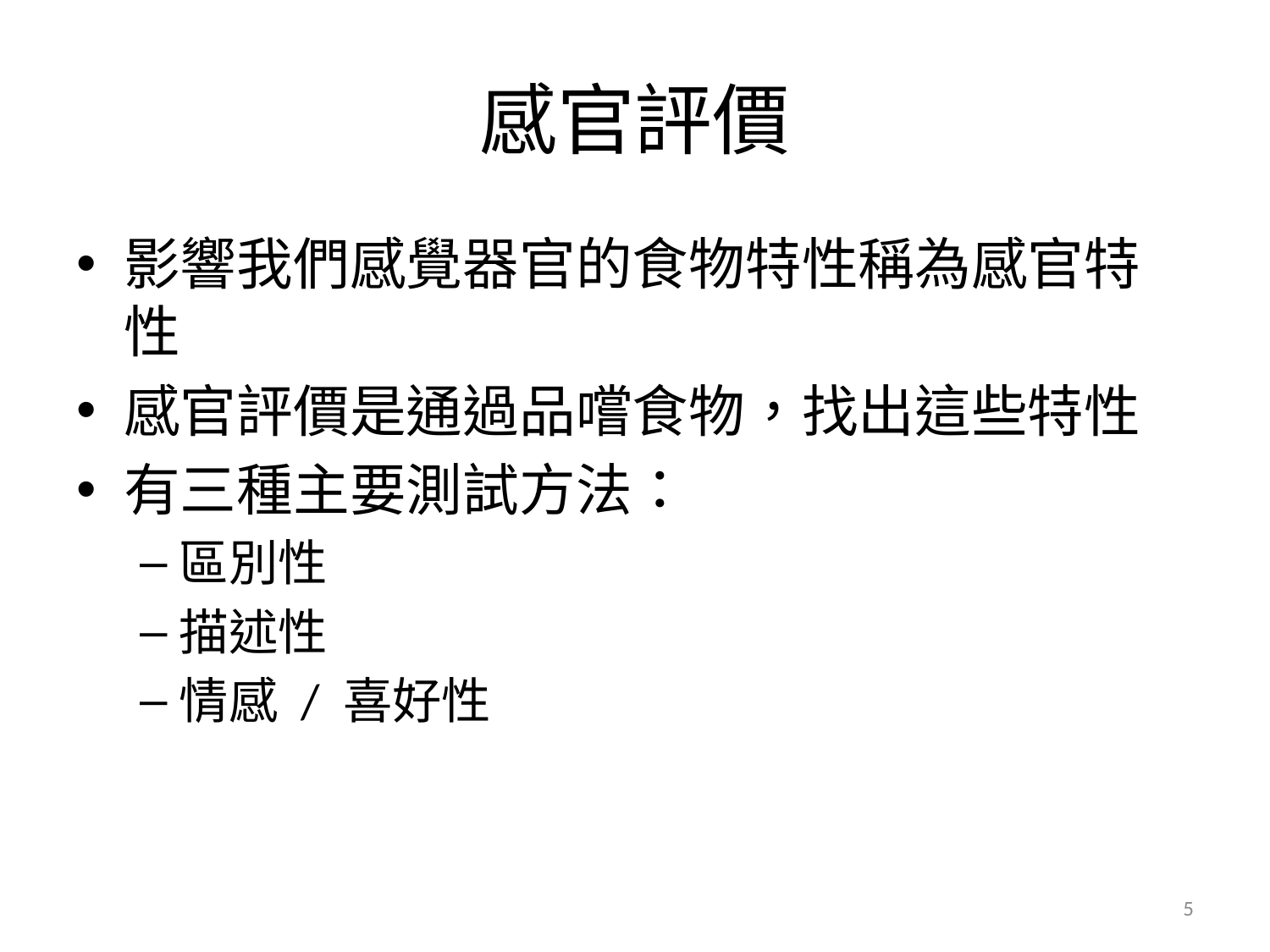

# 感官評價
影響我們感覺器官的食物特性稱為感官特性
感官評價是通過品嚐食物，找出這些特性
有三種主要測試方法：
區別性
描述性
情感 / 喜好性
5